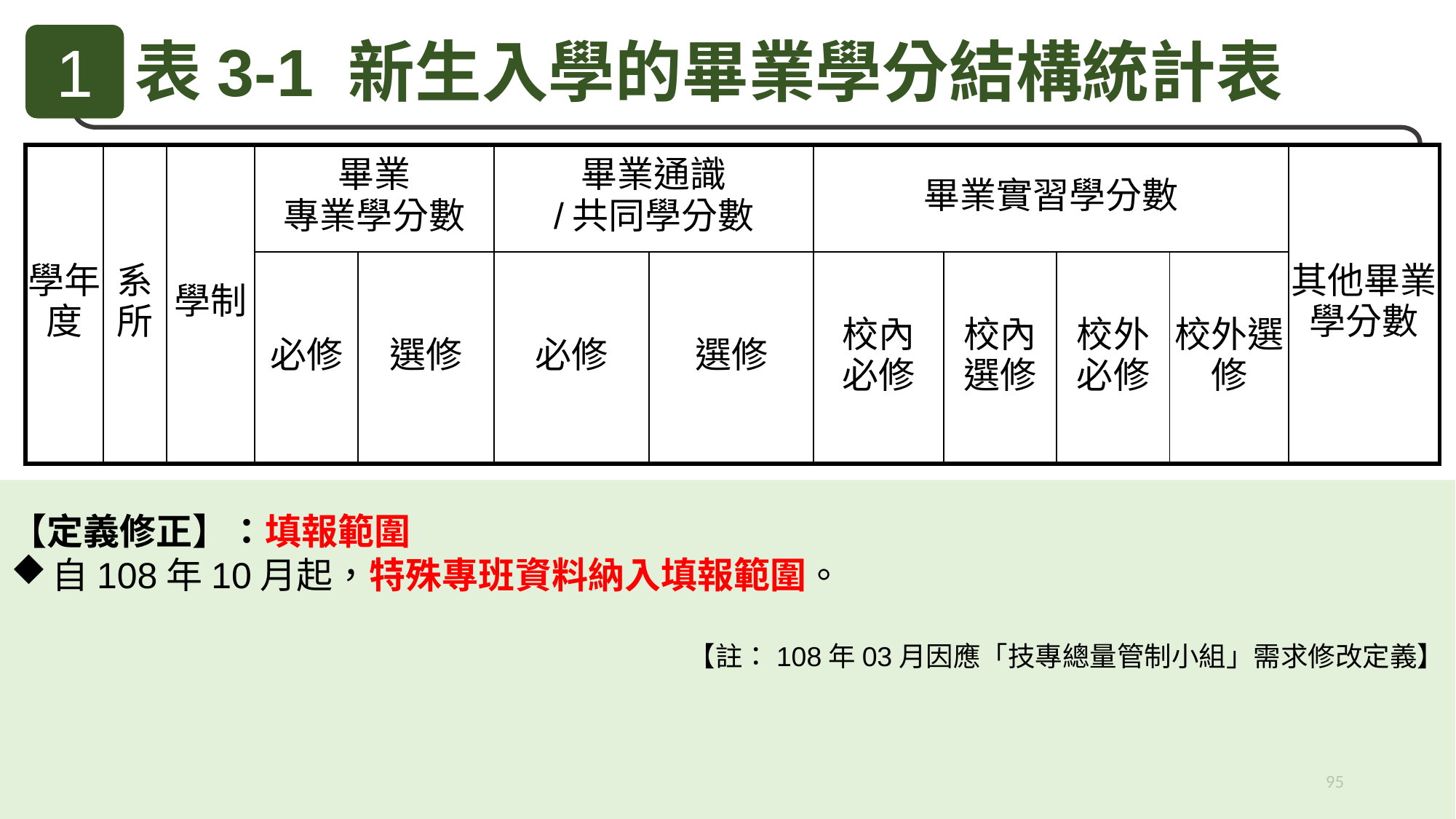

1

表3-1 新生入學的畢業學分結構統計表

| 學年度 | 系所 | 學制 | 畢業 專業學分數 |  | 畢業通識 /共同學分數 |  | 畢業實習學分數 |  |  |  | 其他畢業學分數 |
| --- | --- | --- | --- | --- | --- | --- | --- | --- | --- | --- | --- |
|  |  |  | 必修 | 選修 | 必修 | 選修 | 校內 必修 | 校內 選修 | 校外 必修 | 校外選修 |  |

【定義修正】：填報範圍
自108年10月起，特殊專班資料納入填報範圍。

【註：108年03月因應「技專總量管制小組」需求修改定義】

95